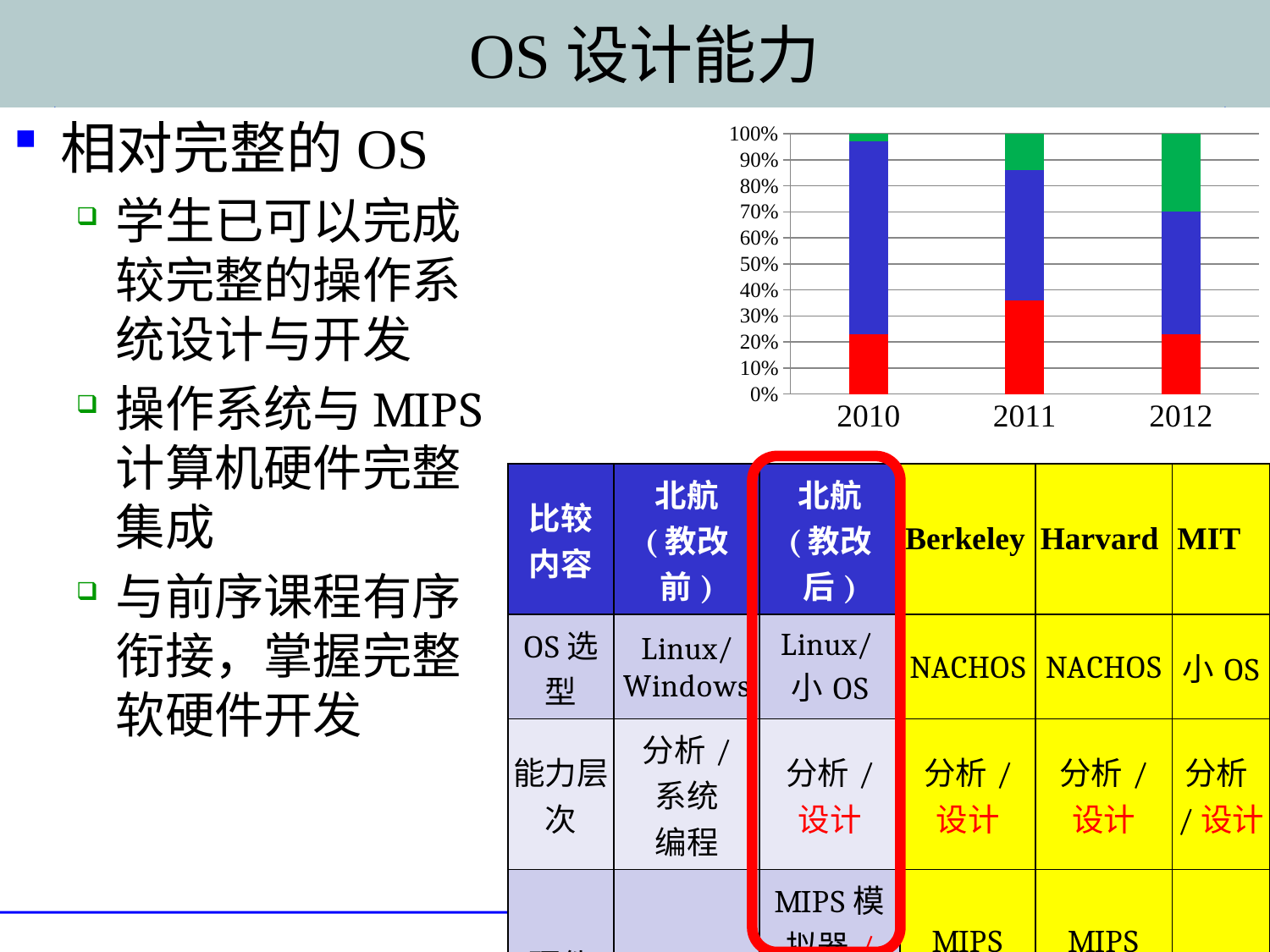

# OS设计能力
相对完整的OS
学生已可以完成较完整的操作系统设计与开发
操作系统与MIPS计算机硬件完整集成
与前序课程有序衔接，掌握完整软硬件开发

### Chart

| Category | Windows | Linux | 小OS |
|---|---|---|---|
| 2010 | 23.0 | 74.0 | 3.0 |
| 2011 | 36.0 | 50.0 | 14.0 |
| 2012 | 23.0 | 47.0 | 30.0 |
| 比较 内容 | 北航 (教改前) | 北航 (教改后) | Berkeley | Harvard | MIT |
| --- | --- | --- | --- | --- | --- |
| OS选型 | Linux/Windows | Linux/小OS | NACHOS | NACHOS | 小OS |
| 能力层次 | 分析/ 系统 编程 | 分析/ 设计 | 分析/ 设计 | 分析/ 设计 | 分析/设计 |
| 硬件 | PC | MIPS模拟器/MIPS 硬件 | MIPS 模拟器 | MIPS 模拟器 | PC |